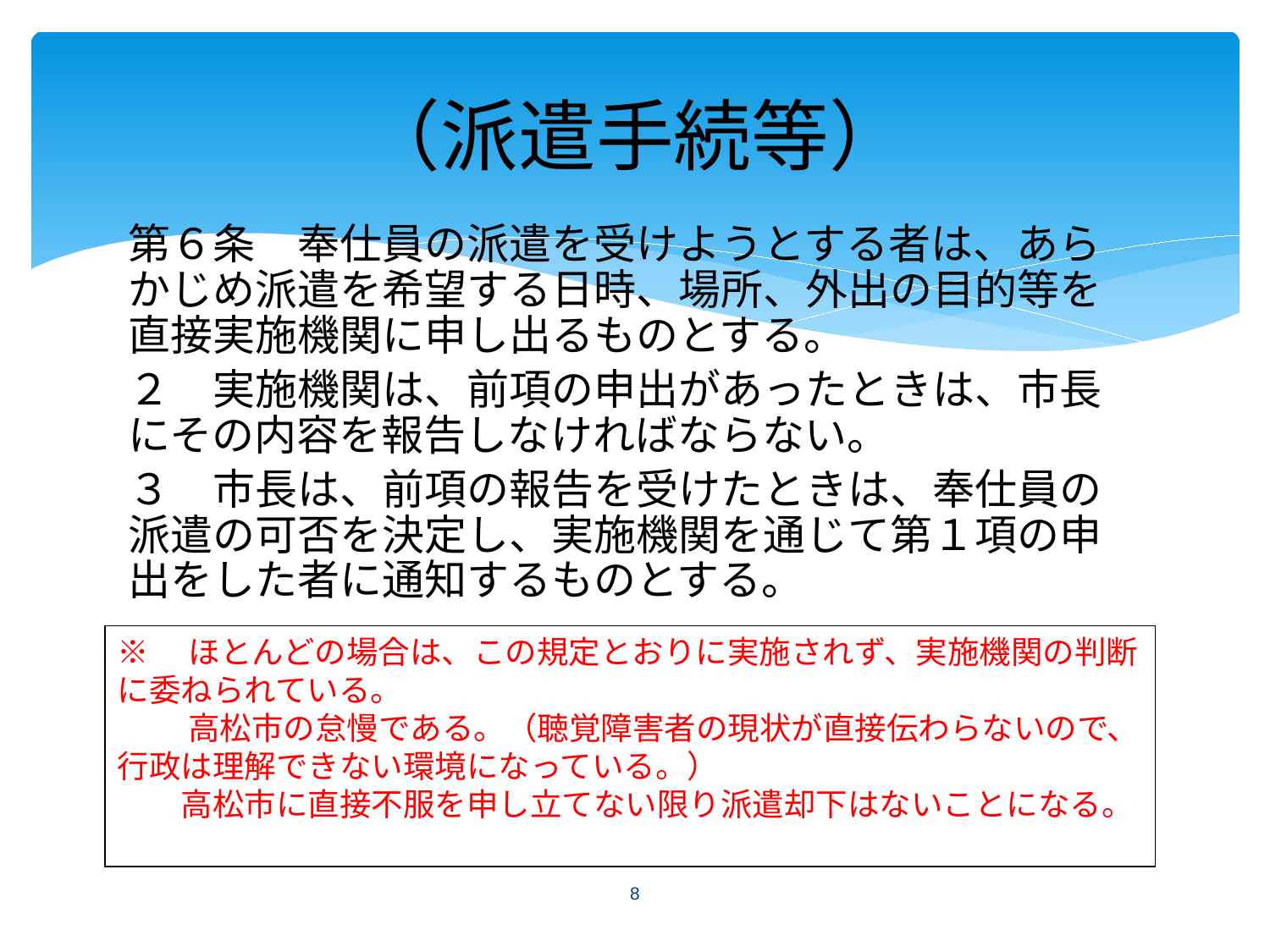

（派遣手続等）
第６条　奉仕員の派遣を受けようとする者は、あらかじめ派遣を希望する日時、場所、外出の目的等を直接実施機関に申し出るものとする。
２　実施機関は、前項の申出があったときは、市長にその内容を報告しなければならない。
３　市長は、前項の報告を受けたときは、奉仕員の派遣の可否を決定し、実施機関を通じて第１項の申出をした者に通知するものとする。
※　ほとんどの場合は、この規定とおりに実施されず、実施機関の判断に委ねられている。
　　 高松市の怠慢である。（聴覚障害者の現状が直接伝わらないので、行政は理解できない環境になっている。）
　　高松市に直接不服を申し立てない限り派遣却下はないことになる。

8